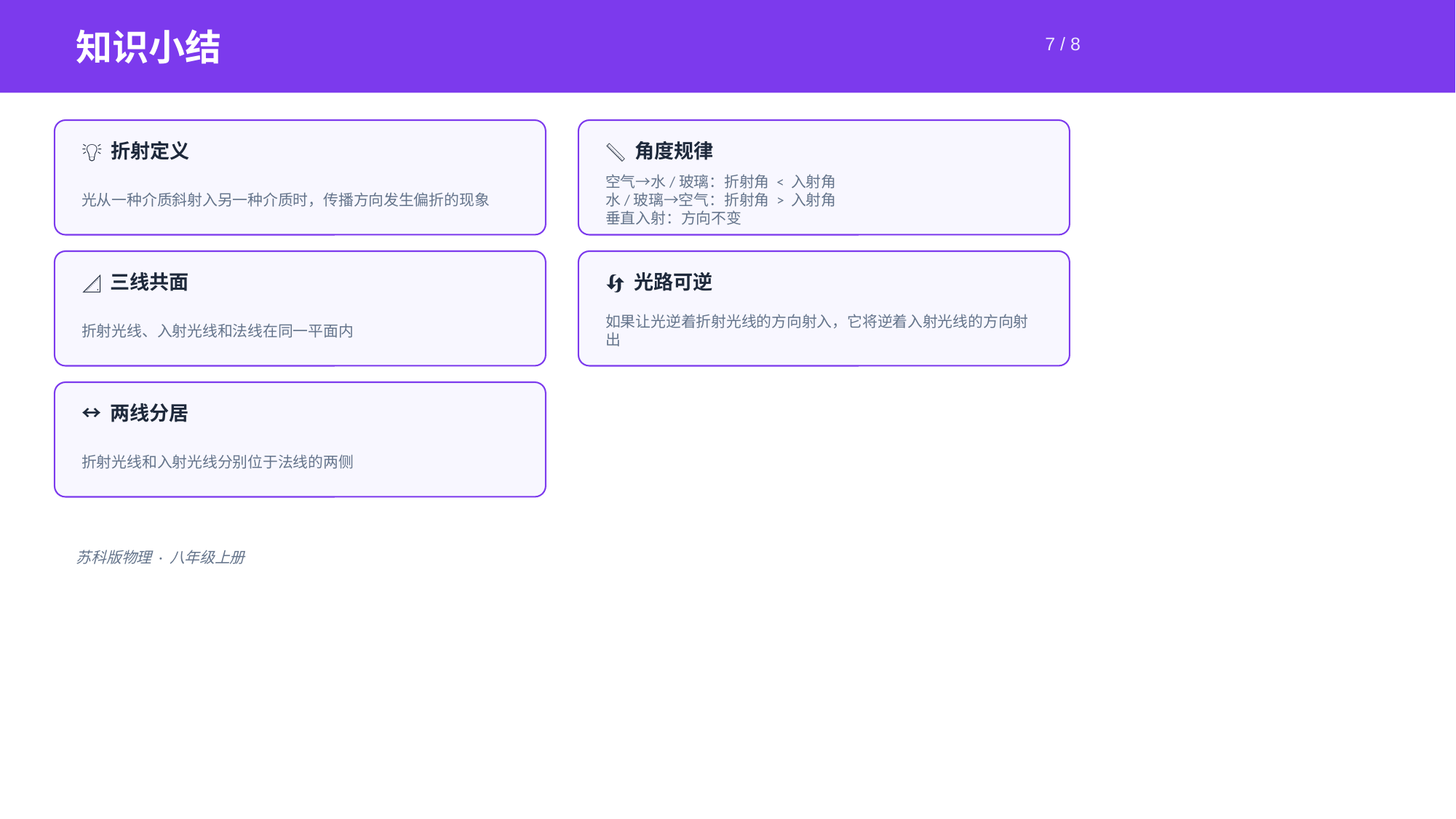

知识小结
7 / 8

💡 折射定义
📏 角度规律
光从一种介质斜射入另一种介质时，传播方向发生偏折的现象
空气→水/玻璃：折射角 < 入射角
水/玻璃→空气：折射角 > 入射角
垂直入射：方向不变

📐 三线共面
🔄 光路可逆
折射光线、入射光线和法线在同一平面内
如果让光逆着折射光线的方向射入，它将逆着入射光线的方向射出

↔️ 两线分居
折射光线和入射光线分别位于法线的两侧
苏科版物理 · 八年级上册